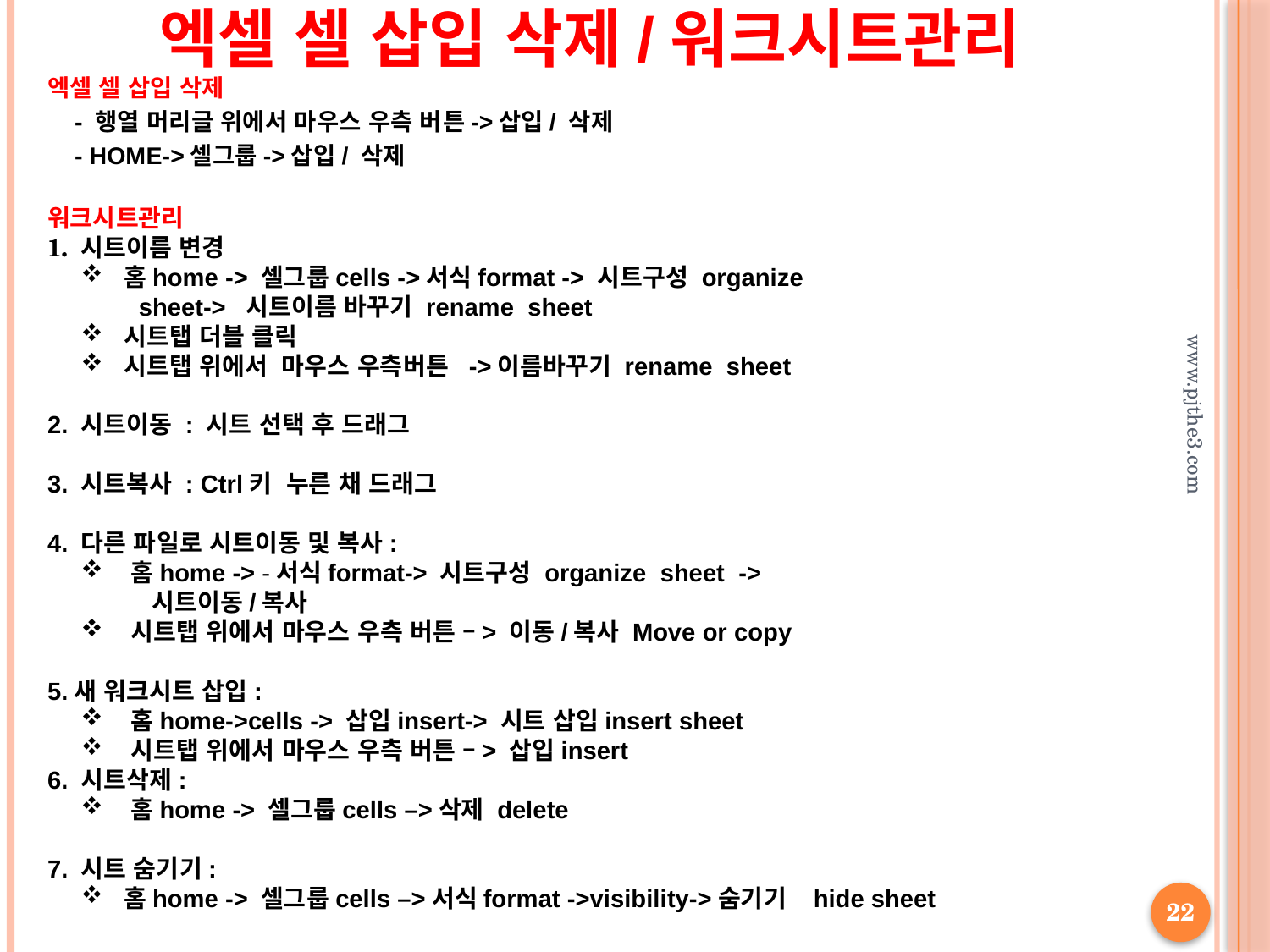

엑셀 셀 삽입 삭제/워크시트관리
엑셀 셀 삽입 삭제
    - 행열 머리글 위에서 마우스 우측 버튼->삽입/ 삭제
    - HOME->셀그룹->삽입/ 삭제

워크시트관리
1. 시트이름 변경
 홈home -> 셀그룹cells ->서식format -> 시트구성 organize
    sheet->  시트이름 바꾸기 rename  sheet
 시트탭 더블 클릭
 시트탭 위에서  마우스 우측버튼  ->이름바꾸기 rename  sheet

2. 시트이동 : 시트 선택 후 드래그

3. 시트복사 : Ctrl키  누른 채 드래그

4. 다른 파일로 시트이동 및 복사:
  홈home -> -서식format-> 시트구성 organize  sheet  ->
     시트이동/복사
  시트탭 위에서 마우스 우측 버튼 –> 이동/복사 Move or copy

5.새 워크시트 삽입:
  홈home->cells -> 삽입insert-> 시트 삽입insert sheet
  시트탭 위에서 마우스 우측 버튼 –> 삽입insert
6. 시트삭제:
  홈home -> 셀그룹cells –>삭제 delete

7. 시트 숨기기:
 홈home -> 셀그룹cells –>서식format ->visibility->숨기기   hide sheet
www.pjthe3.com
22